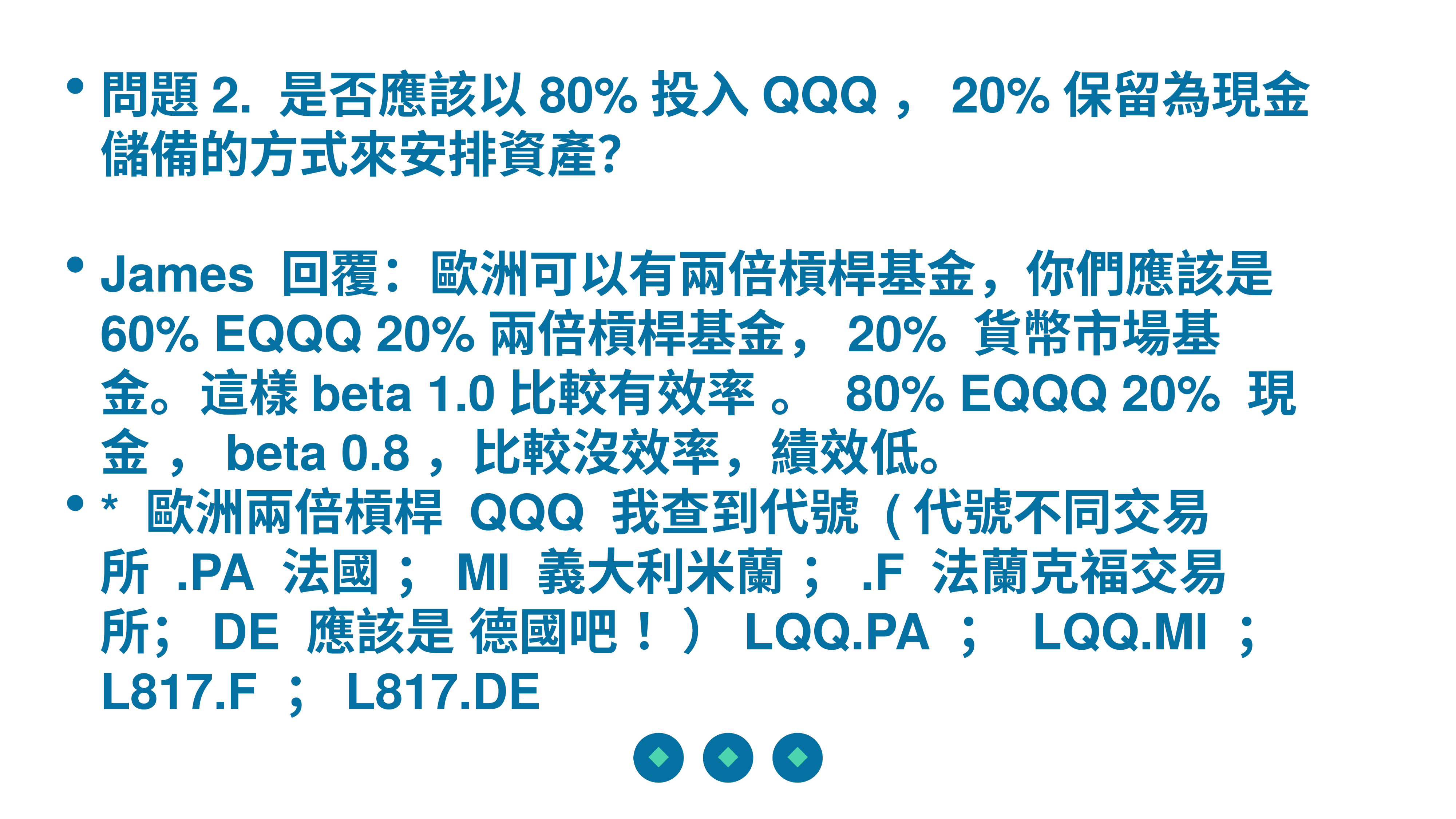

問題2. 是否應該以80%投入QQQ，20%保留為現金儲備的方式來安排資產？

James 回覆：歐洲可以有兩倍槓桿基金，你們應該是 60% EQQQ 20%兩倍槓桿基金，20% 貨幣市場基金。這樣beta 1.0比較有效率 。 80% EQQQ 20% 現金 ，beta 0.8，比較沒效率，績效低。
* 歐洲兩倍槓桿 QQQ 我查到代號 (代號不同交易所 .PA 法國 ；MI 義大利米蘭 ；.F 法蘭克福交易所；DE 應該是 德國吧 ！）LQQ.PA ； LQQ.MI ；L817.F ；L817.DE